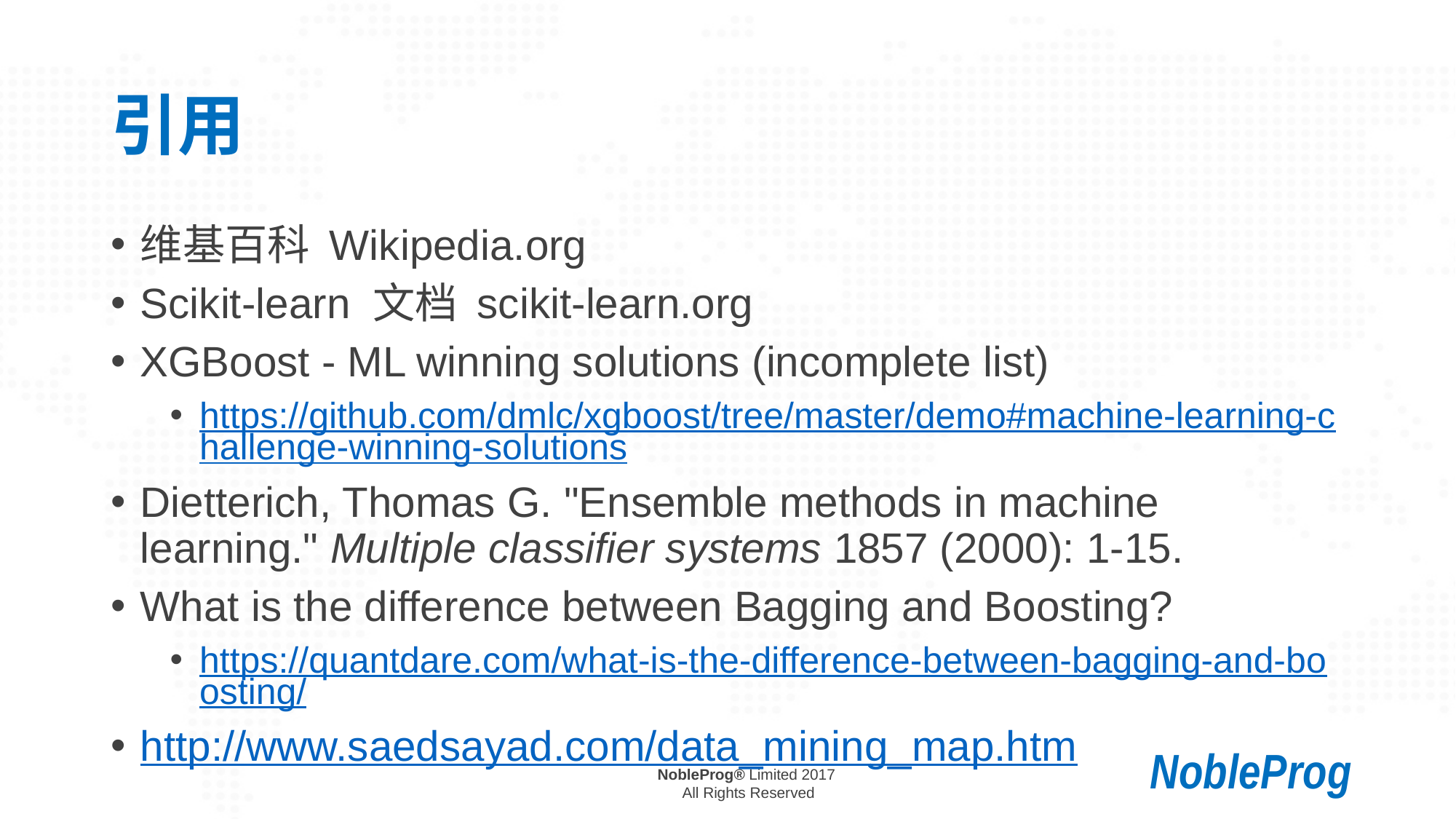

# 引用
维基百科 Wikipedia.org
Scikit-learn 文档 scikit-learn.org
XGBoost - ML winning solutions (incomplete list)
https://github.com/dmlc/xgboost/tree/master/demo#machine-learning-challenge-winning-solutions
Dietterich, Thomas G. "Ensemble methods in machine learning." Multiple classifier systems 1857 (2000): 1-15.
What is the difference between Bagging and Boosting?
https://quantdare.com/what-is-the-difference-between-bagging-and-boosting/
http://www.saedsayad.com/data_mining_map.htm